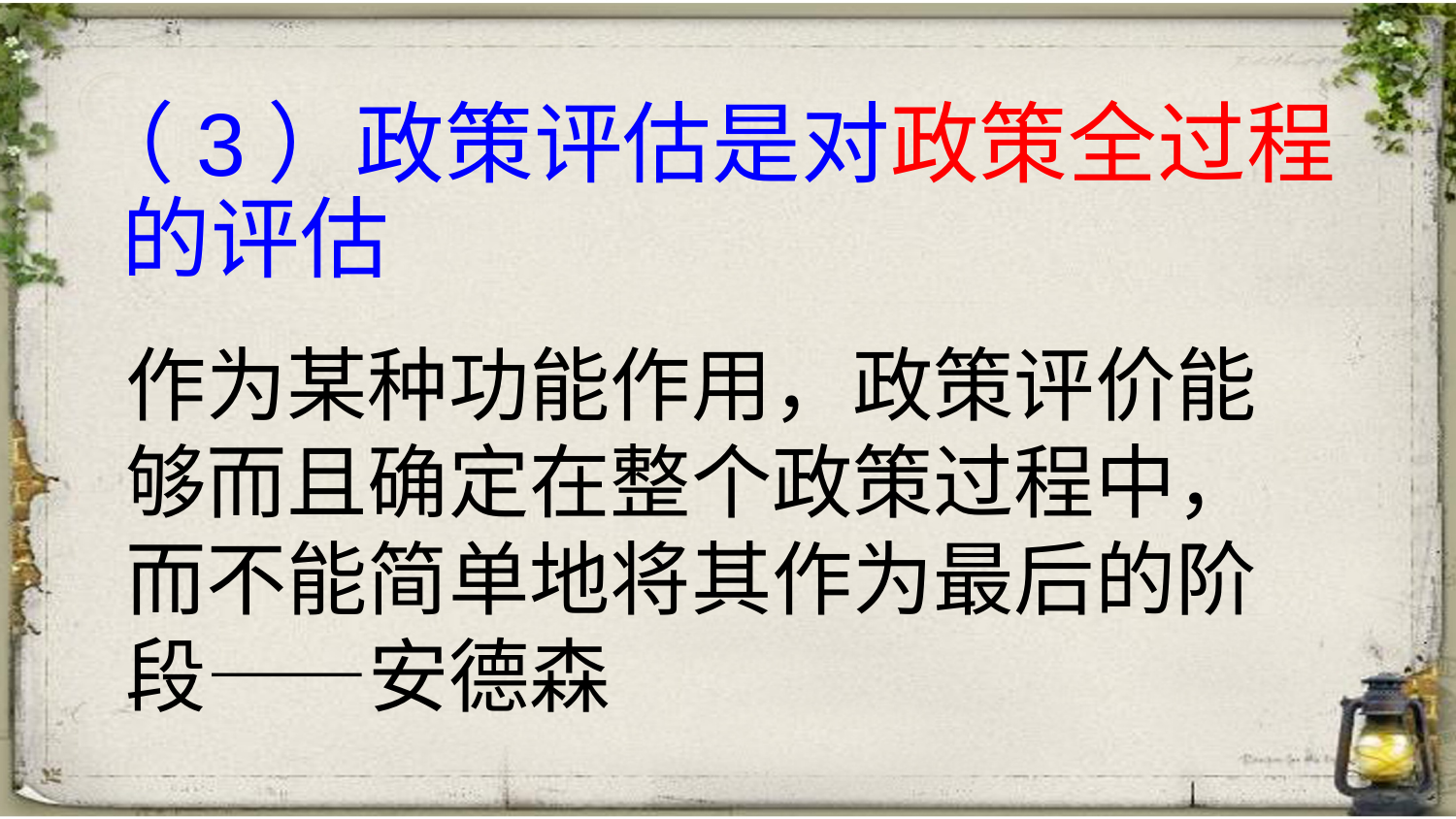

（3）政策评估是对政策全过程的评估

作为某种功能作用，政策评价能够而且确定在整个政策过程中，而不能简单地将其作为最后的阶段——安德森